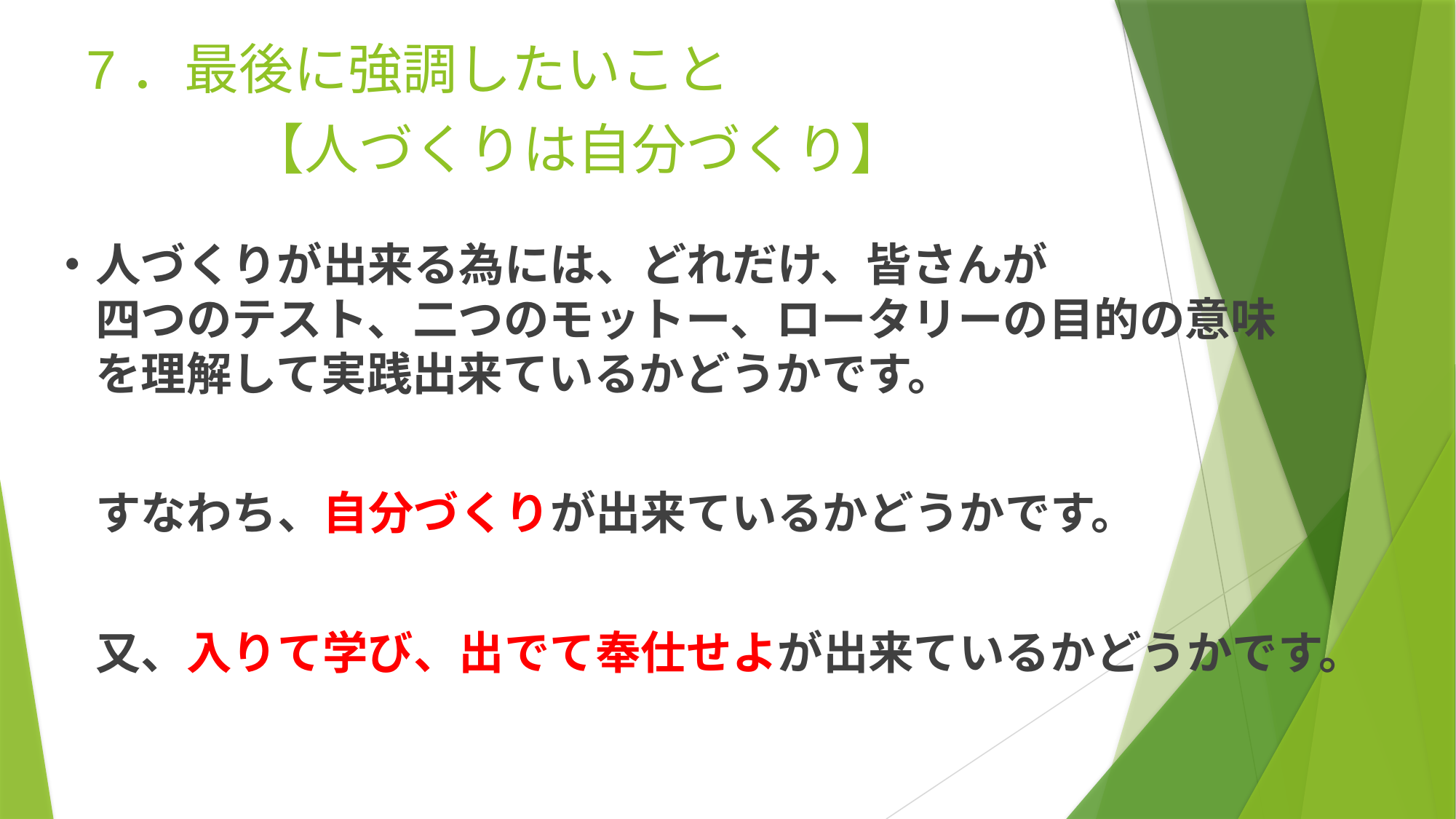

7．最後に強調したいこと
　　　【人づくりは自分づくり】
・人づくりが出来る為には、どれだけ、皆さんが
　四つのテスト、二つのモットー、ロータリーの目的の意味
　を理解して実践出来ているかどうかです。

　すなわち、自分づくりが出来ているかどうかです。

　又、入りて学び、出でて奉仕せよが出来ているかどうかです。